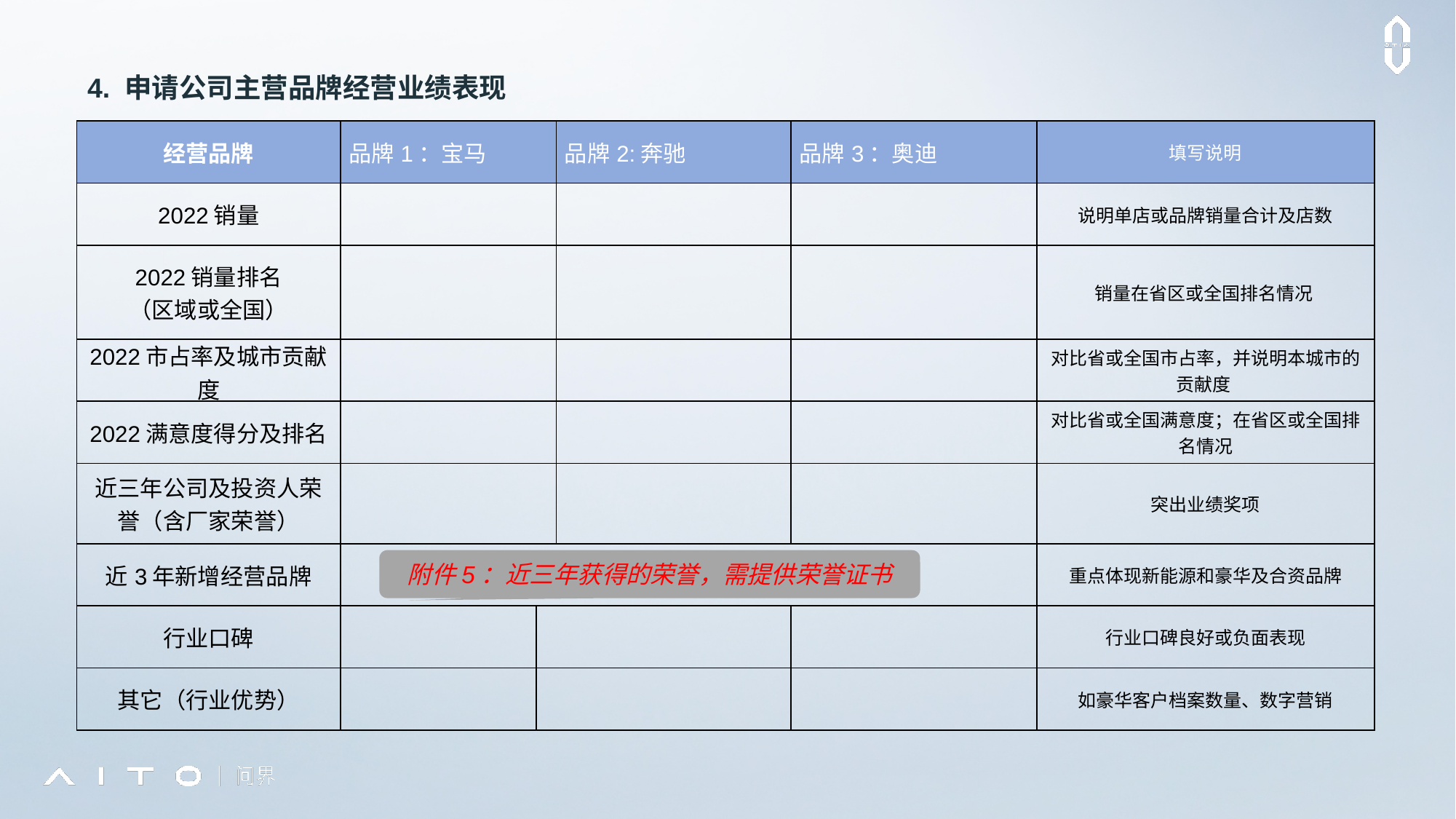

4. 申请公司主营品牌经营业绩表现
| 经营品牌 | 品牌1：宝马 |  | 品牌2:奔驰 | 品牌3：奥迪 | 填写说明 |
| --- | --- | --- | --- | --- | --- |
| 2022销量 |  |  |  |  | 说明单店或品牌销量合计及店数 |
| 2022销量排名 （区域或全国） |  |  |  |  | 销量在省区或全国排名情况 |
| 2022市占率及城市贡献度 |  |  |  |  | 对比省或全国市占率，并说明本城市的贡献度 |
| 2022满意度得分及排名 |  |  |  |  | 对比省或全国满意度；在省区或全国排名情况 |
| 近三年公司及投资人荣誉（含厂家荣誉） |  |  |  |  | 突出业绩奖项 |
| 近3年新增经营品牌 |  |  |  |  | 重点体现新能源和豪华及合资品牌 |
| 行业口碑 |  |  |  |  | 行业口碑良好或负面表现 |
| 其它（行业优势） |  |  |  |  | 如豪华客户档案数量、数字营销 |
附件5：近三年获得的荣誉，需提供荣誉证书